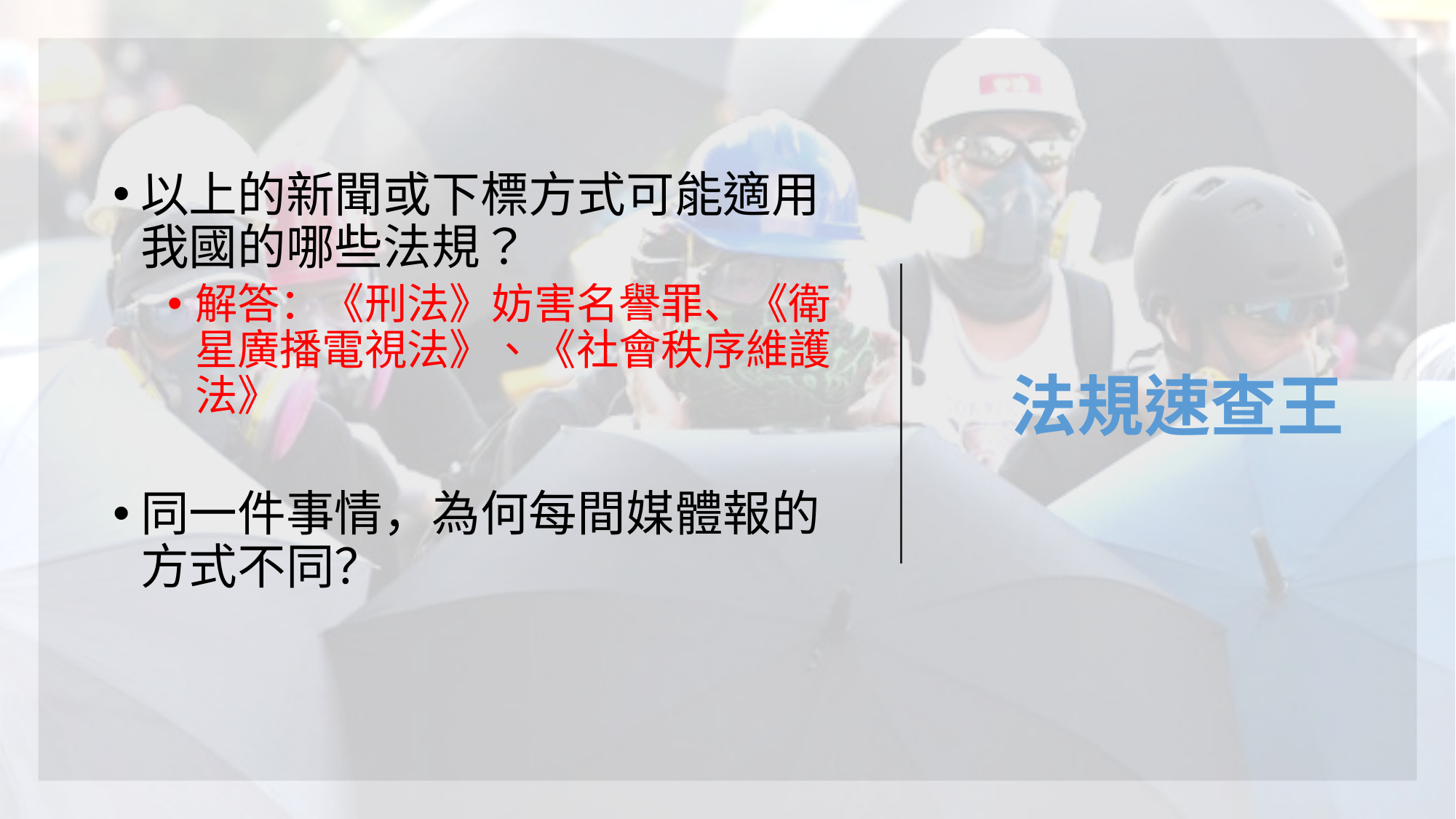

# 法規速查王
以上的新聞或下標方式可能適用我國的哪些法規？
解答：《刑法》妨害名譽罪、《衛星廣播電視法》、《社會秩序維護法》

同一件事情，為何每間媒體報的方式不同？